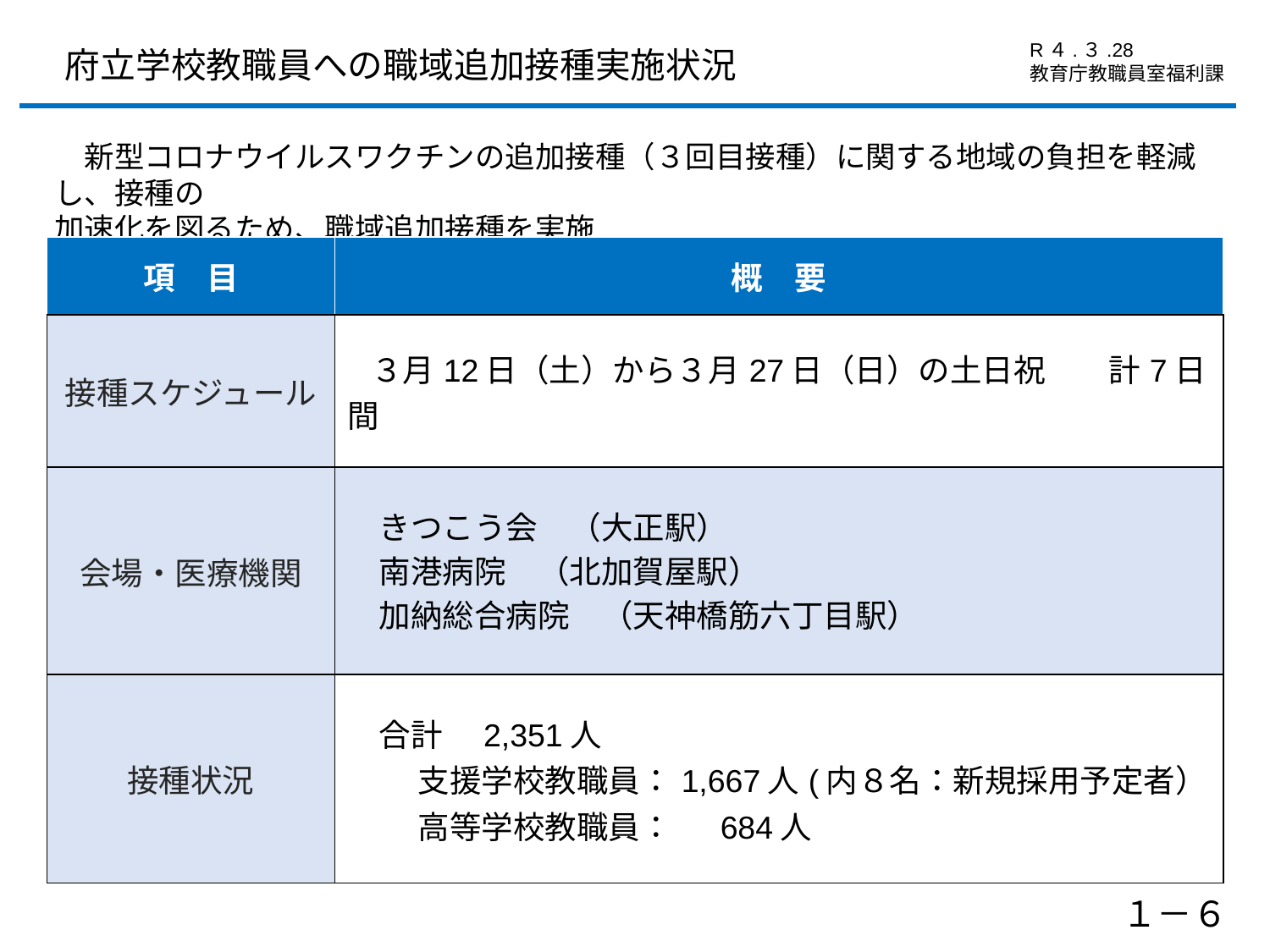

R４.３.28
教育庁教職員室福利課
府立学校教職員への職域追加接種実施状況
　新型コロナウイルスワクチンの追加接種（３回目接種）に関する地域の負担を軽減し、接種の
加速化を図るため、職域追加接種を実施
| 項　目 | 概　要 |
| --- | --- |
| 接種スケジュール | ３月12日（土）から３月27日（日）の土日祝　　計7日間 |
| 会場・医療機関 | きつこう会　（大正駅）　　　　 　南港病院　（北加賀屋駅） 　加納総合病院　（天神橋筋六丁目駅） |
| 接種状況 | 合計　2,351人　　 　　 支援学校教職員：1,667人(内８名：新規採用予定者） 　　 高等学校教職員：　 684人 |
１－６